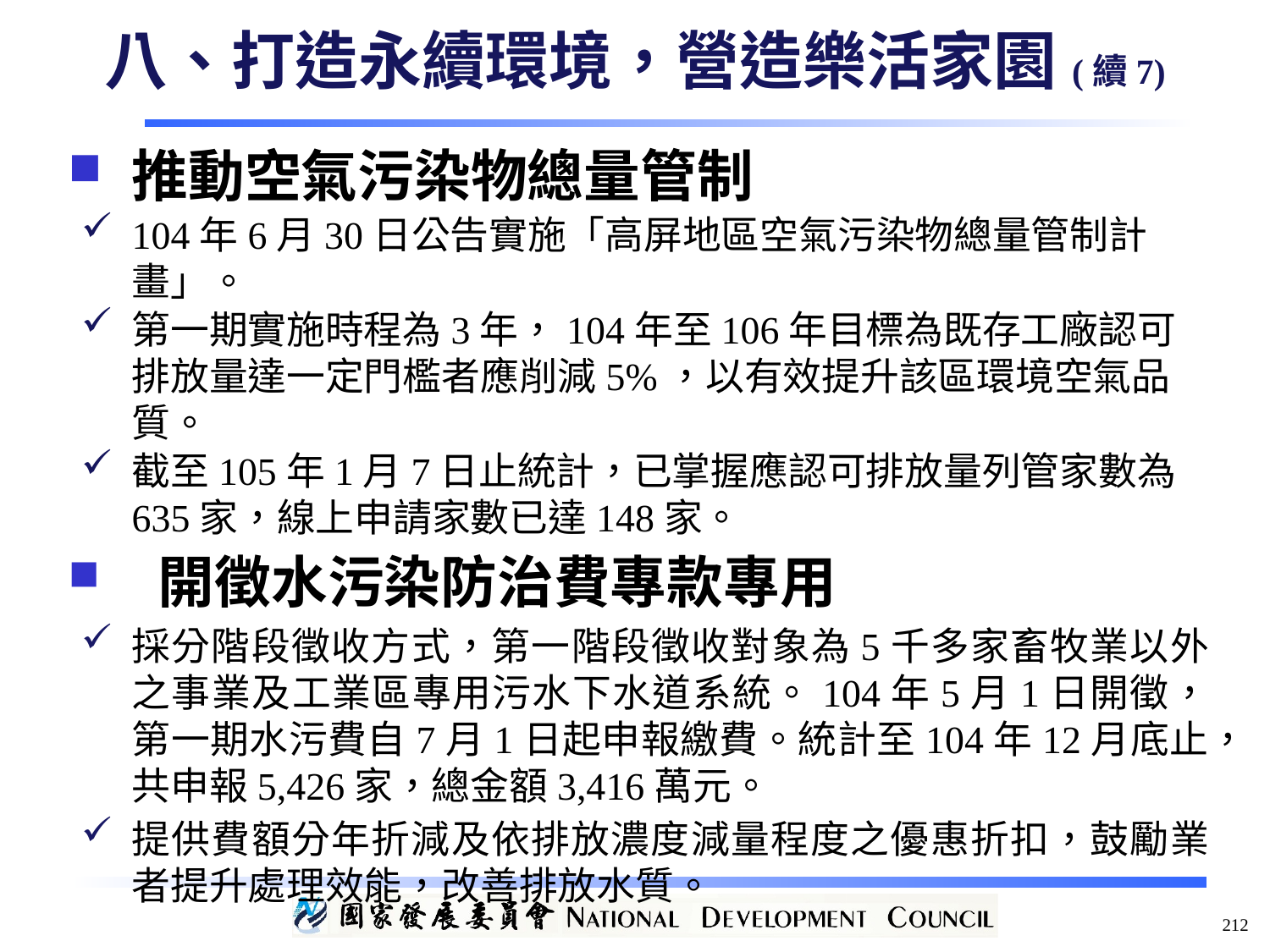

八、打造永續環境，營造樂活家園(續7)
推動空氣污染物總量管制
104年6月30日公告實施「高屏地區空氣污染物總量管制計畫」。
第一期實施時程為3年，104年至106年目標為既存工廠認可排放量達一定門檻者應削減5%，以有效提升該區環境空氣品質。
截至105年1月7日止統計，已掌握應認可排放量列管家數為635家，線上申請家數已達148家。
 開徵水污染防治費專款專用
採分階段徵收方式，第一階段徵收對象為5千多家畜牧業以外之事業及工業區專用污水下水道系統。104年5月1日開徵，第一期水污費自7月1日起申報繳費。統計至104年12月底止，共申報5,426家，總金額3,416萬元。
提供費額分年折減及依排放濃度減量程度之優惠折扣，鼓勵業者提升處理效能，改善排放水質。

212